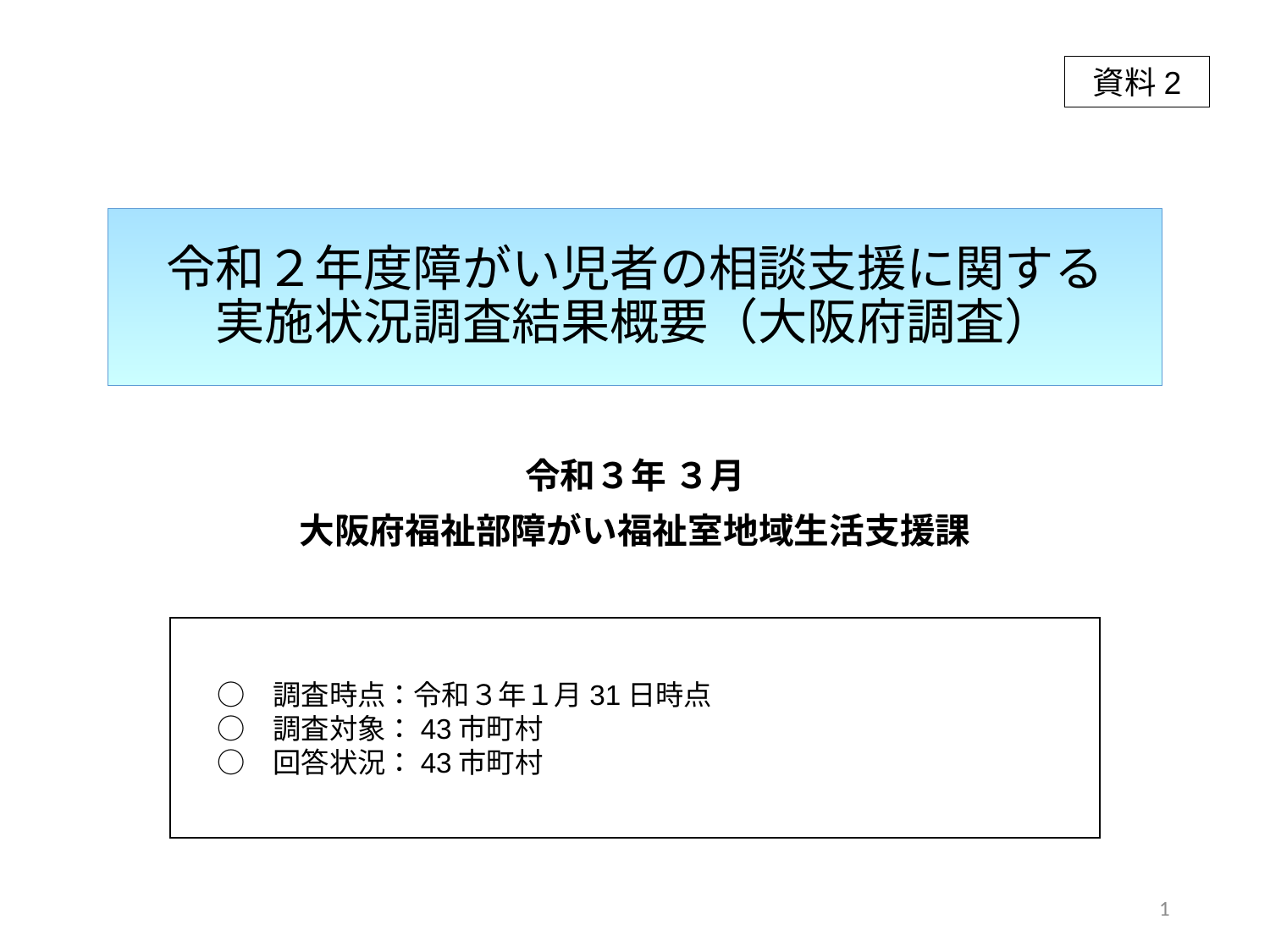

資料2
# 令和２年度障がい児者の相談支援に関する 実施状況調査結果概要（大阪府調査）
令和３年 ３月
大阪府福祉部障がい福祉室地域生活支援課
　 ○　調査時点：令和３年１月31日時点
　 ○　調査対象：43市町村
　 ○　回答状況：43市町村
1